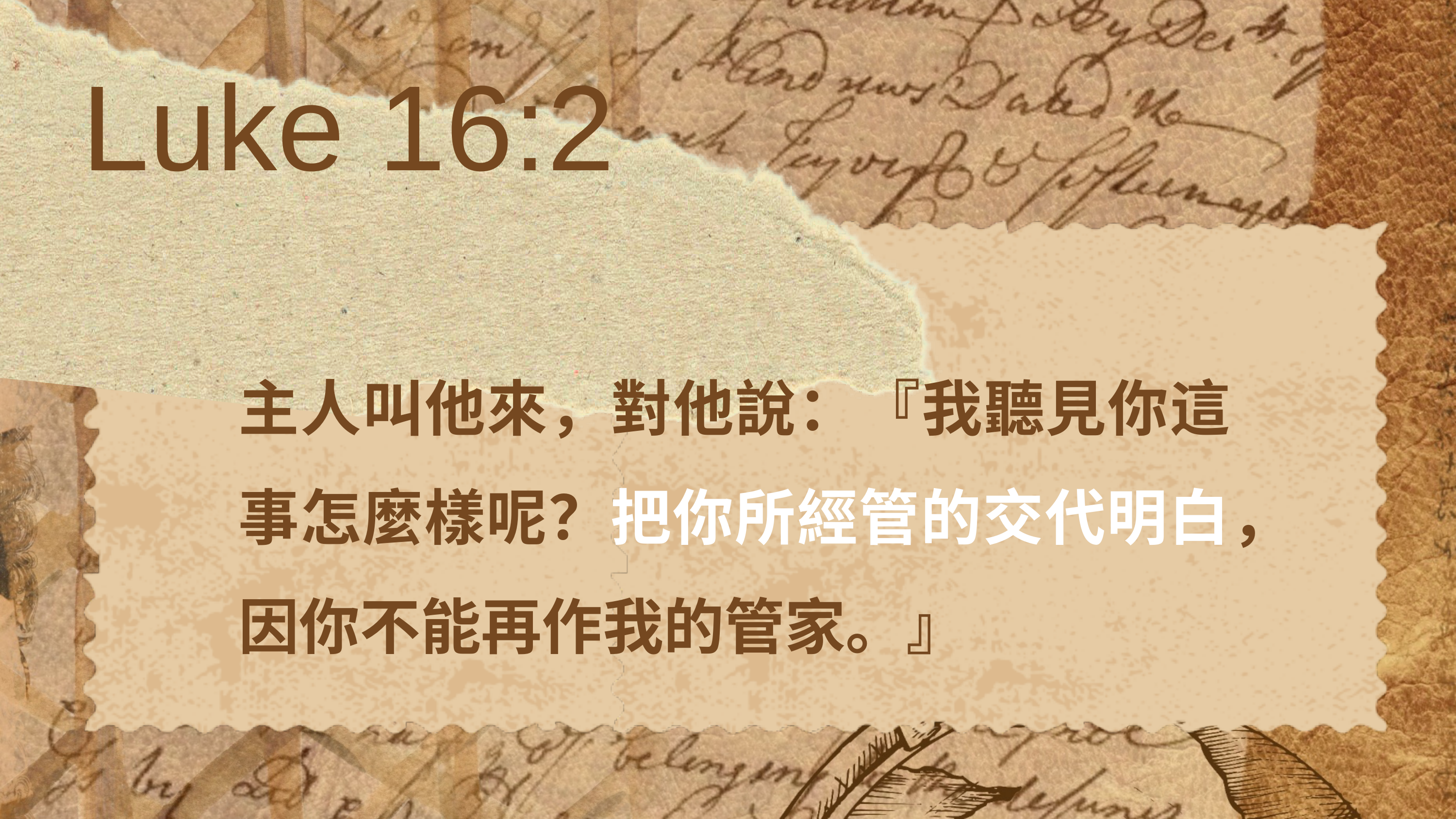

Luke 16:2

主人叫他來，對他說：『我聽見你這事怎麼樣呢？把你所經管的交代明白，因你不能再作我的管家。』